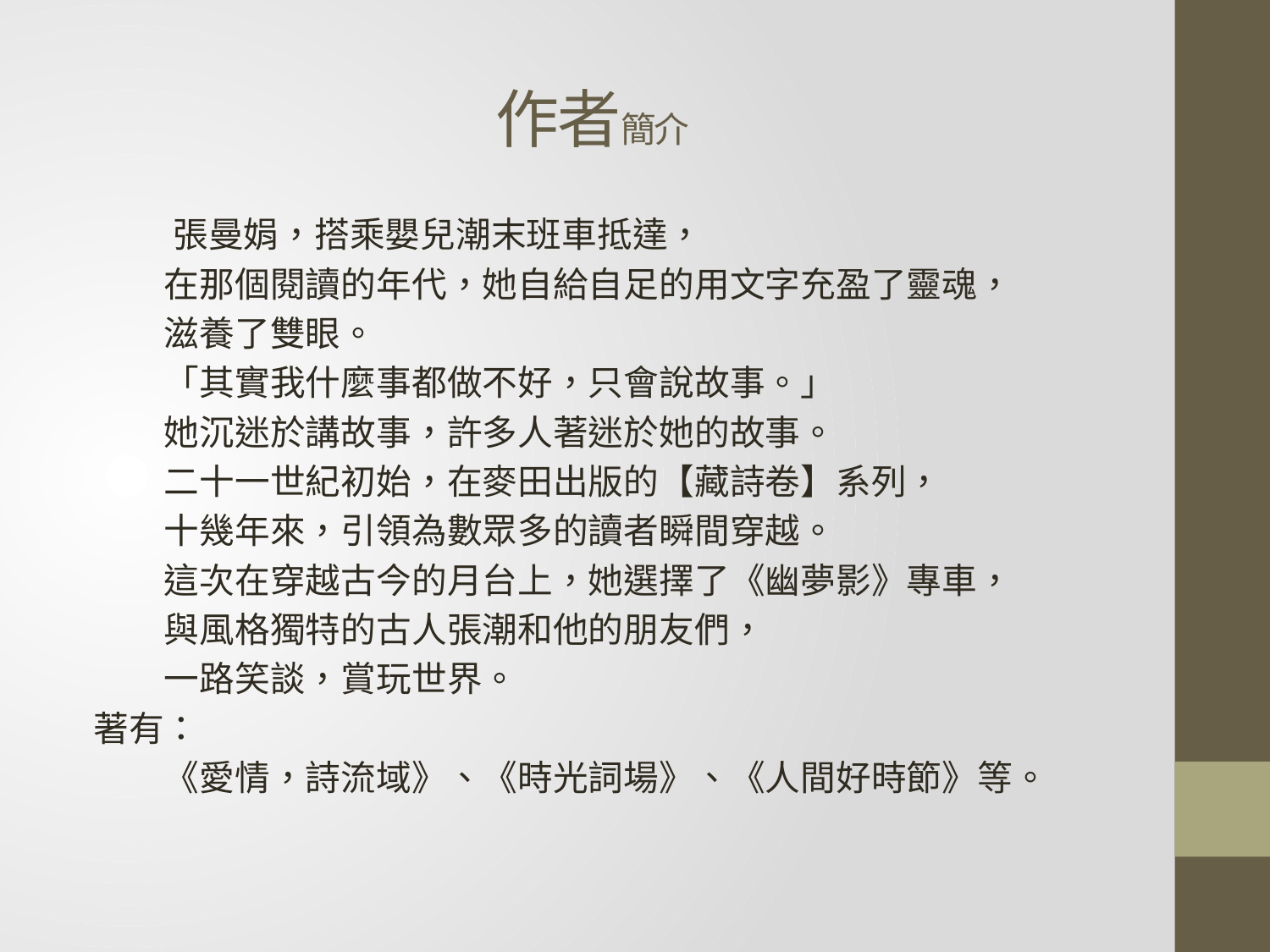

# 作者簡介
          張曼娟，搭乘嬰兒潮末班車抵達，
　　在那個閱讀的年代，她自給自足的用文字充盈了靈魂，
　　滋養了雙眼。
　　「其實我什麼事都做不好，只會說故事。」
　　她沉迷於講故事，許多人著迷於她的故事。
　　二十一世紀初始，在麥田出版的【藏詩卷】系列，
　　十幾年來，引領為數眾多的讀者瞬間穿越。
　　這次在穿越古今的月台上，她選擇了《幽夢影》專車，
　　與風格獨特的古人張潮和他的朋友們，
　　一路笑談，賞玩世界。
著有：
　　《愛情，詩流域》、《時光詞場》、《人間好時節》等。